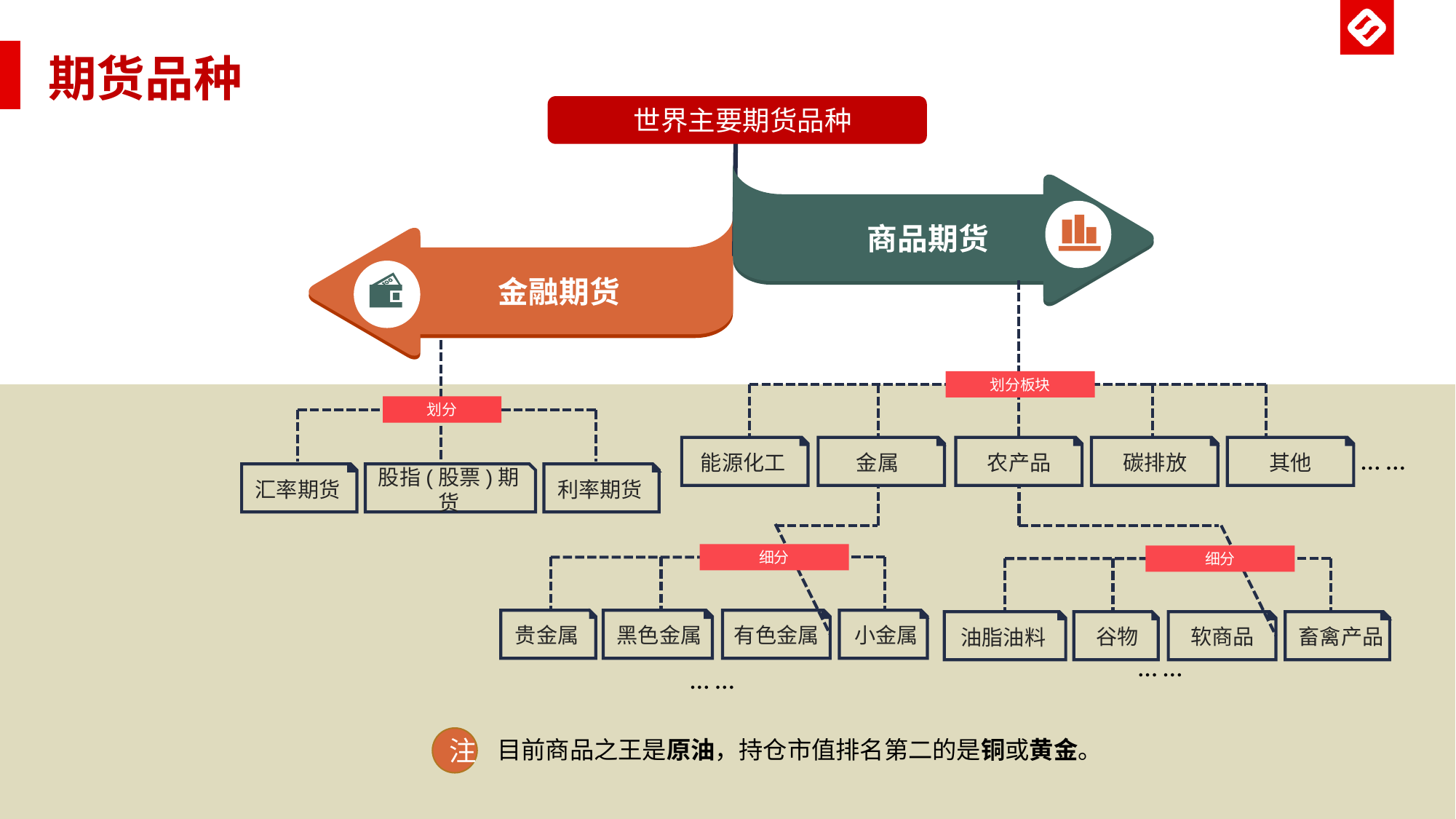

期货品种

世界主要期货品种

商品期货

金融期货

划分
汇率期货
股指(股票)期货
利率期货

划分板块

… …

能源化工

金属

农产品
碳排放
其他
细分

贵金属

黑色金属

有色金属

小金属
细分
畜禽产品

油脂油料

谷物

软商品
… …
… …
注
目前商品之王是原油，持仓市值排名第二的是铜或黄金。